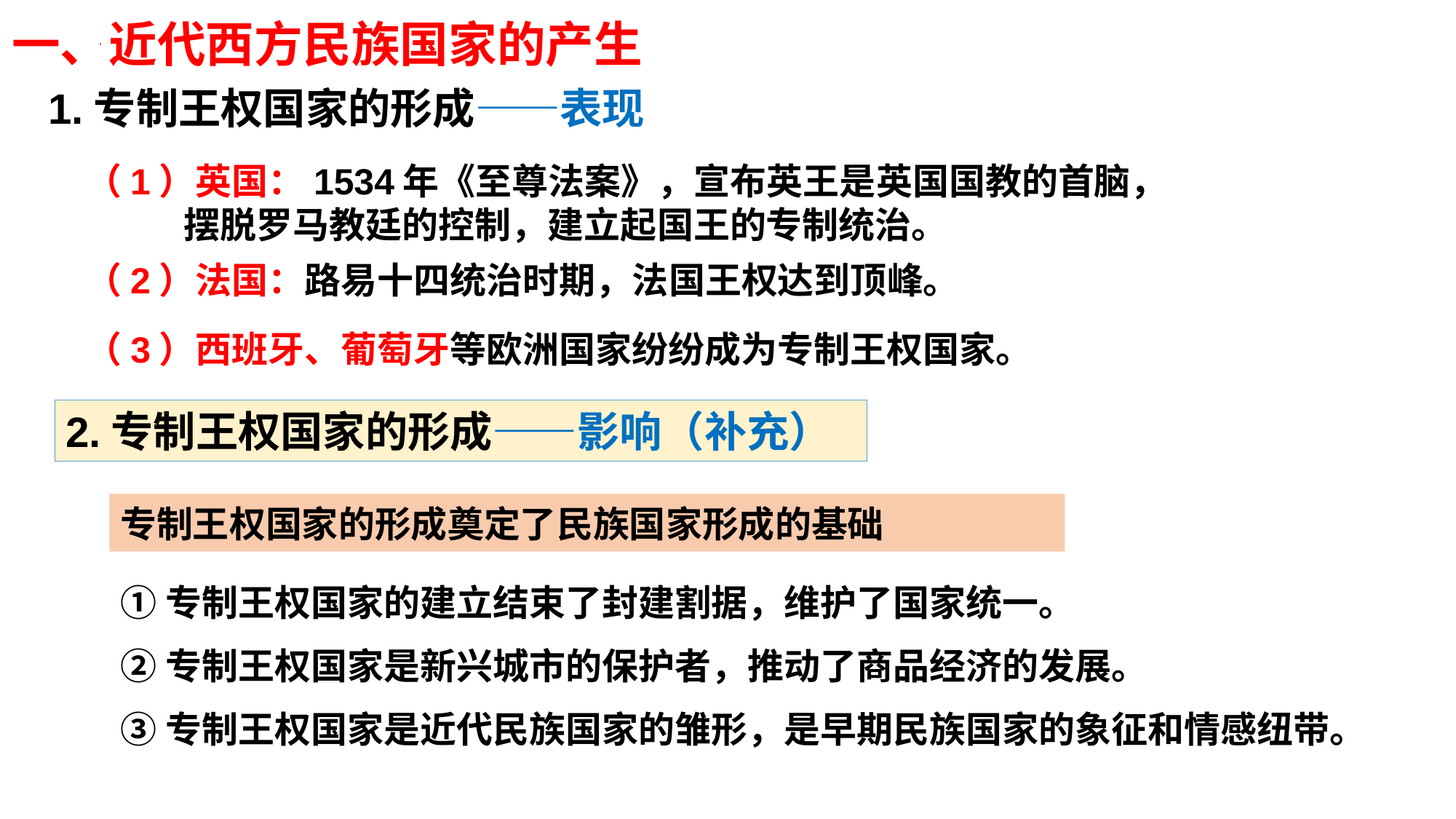

一、近代西方民族国家的产生
1.专制王权国家的形成——表现
（1）英国：1534年《至尊法案》，宣布英王是英国国教的首脑，
           摆脱罗马教廷的控制，建立起国王的专制统治。
（2）法国：路易十四统治时期，法国王权达到顶峰。
（3）西班牙、葡萄牙等欧洲国家纷纷成为专制王权国家。
2.专制王权国家的形成——影响（补充）
专制王权国家的形成奠定了民族国家形成的基础
①专制王权国家的建立结束了封建割据，维护了国家统一。
②专制王权国家是新兴城市的保护者，推动了商品经济的发展。
③专制王权国家是近代民族国家的雏形，是早期民族国家的象征和情感纽带。